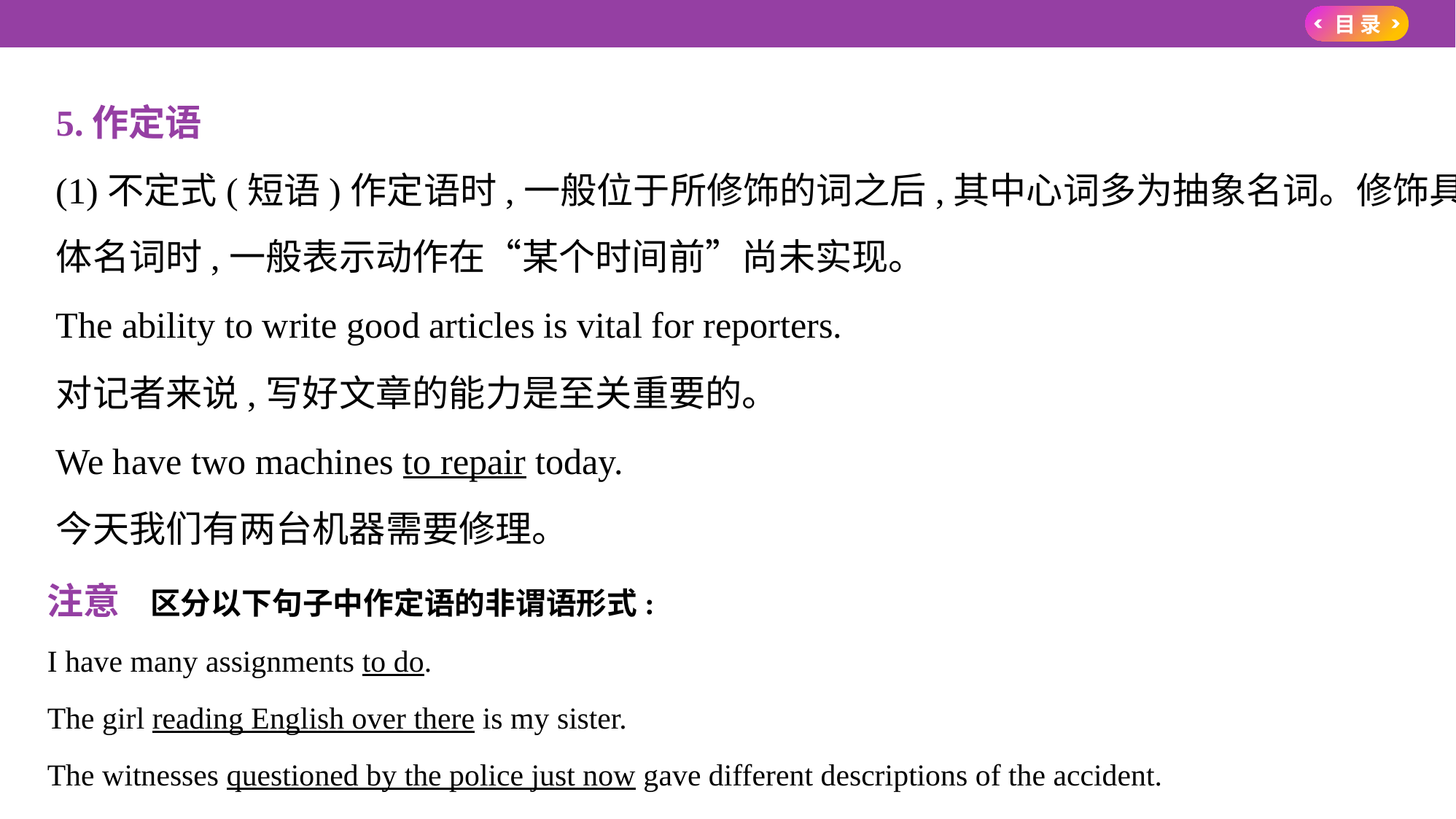

5.作定语
(1)不定式(短语)作定语时,一般位于所修饰的词之后,其中心词多为抽象名词。修饰具
体名词时,一般表示动作在“某个时间前”尚未实现。
The ability to write good articles is vital for reporters.
对记者来说,写好文章的能力是至关重要的。
We have two machines to repair today.
今天我们有两台机器需要修理。
注意    区分以下句子中作定语的非谓语形式:
I have many assignments to do.
The girl reading English over there is my sister.
The witnesses questioned by the police just now gave different descriptions of the accident.